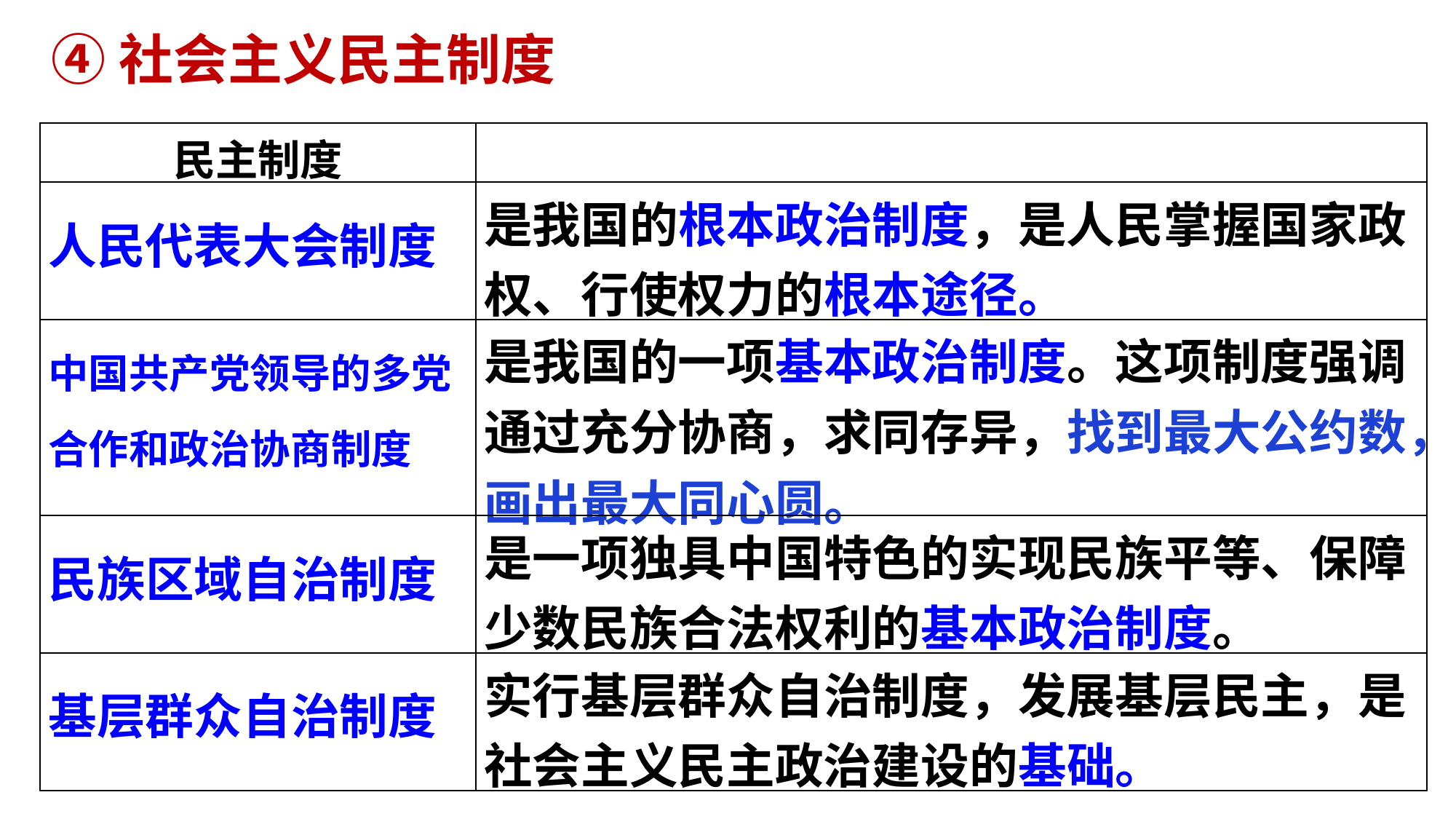

④社会主义民主制度
| 民主制度 |  |
| --- | --- |
| 人民代表大会制度 | 是我国的根本政治制度，是人民掌握国家政权、行使权力的根本途径。 |
| 中国共产党领导的多党 合作和政治协商制度 | 是我国的一项基本政治制度。这项制度强调通过充分协商，求同存异，找到最大公约数，画出最大同心圆。 |
| 民族区域自治制度 | 是一项独具中国特色的实现民族平等、保障少数民族合法权利的基本政治制度。 |
| 基层群众自治制度 | 实行基层群众自治制度，发展基层民主，是社会主义民主政治建设的基础。 |